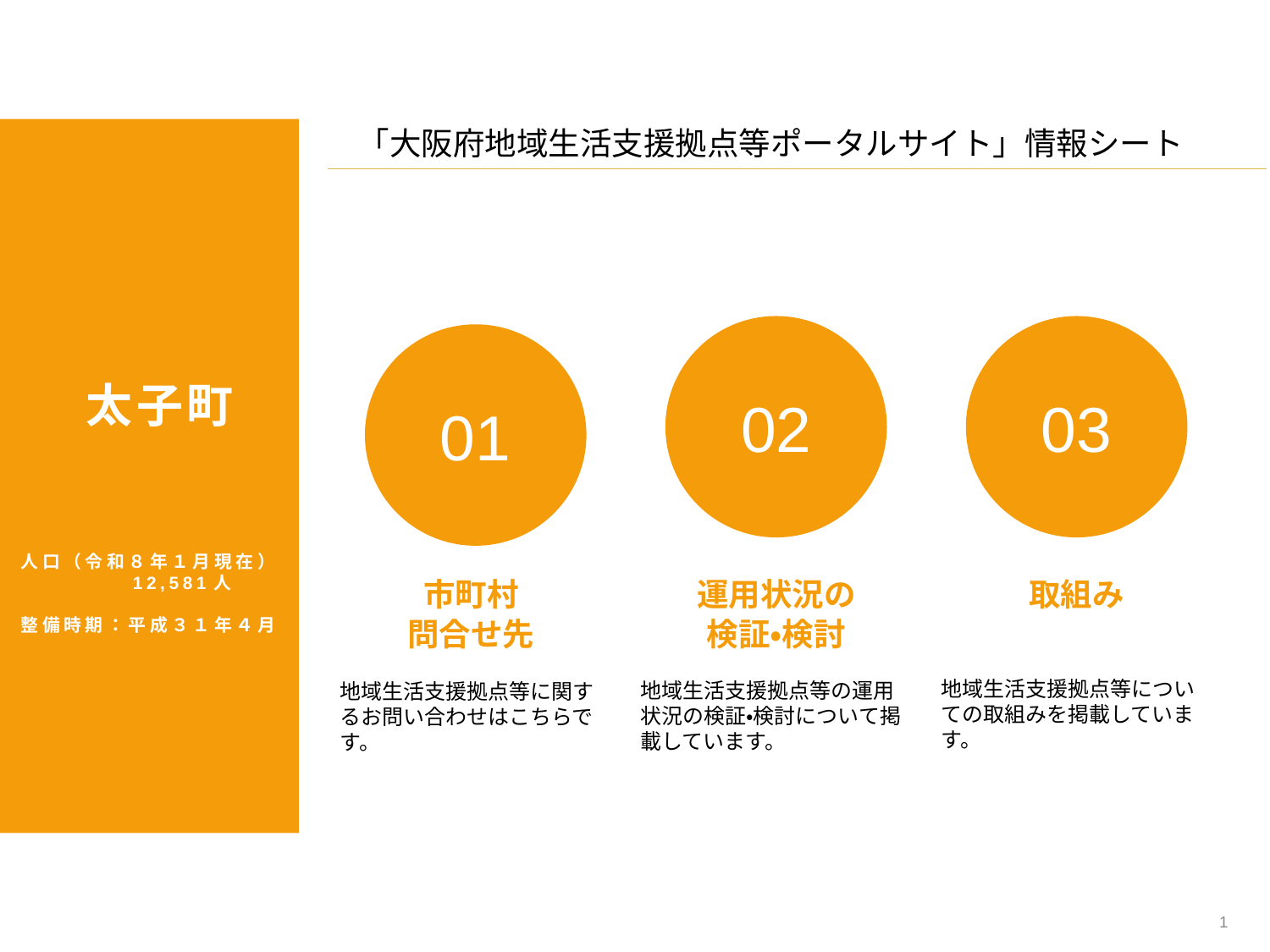

「大阪府地域生活支援拠点等ポータルサイト」情報シート

02
03
01
太子町
人口（令和８年１月現在）
　　　　　12,581人

整備時期：平成３１年４月
運用状況の
検証・検討
取組み
市町村
問合せ先
地域生活支援拠点等についての取組みを掲載しています。
地域生活支援拠点等の運用状況の検証・検討について掲載しています。
地域生活支援拠点等に関するお問い合わせはこちらです。
1